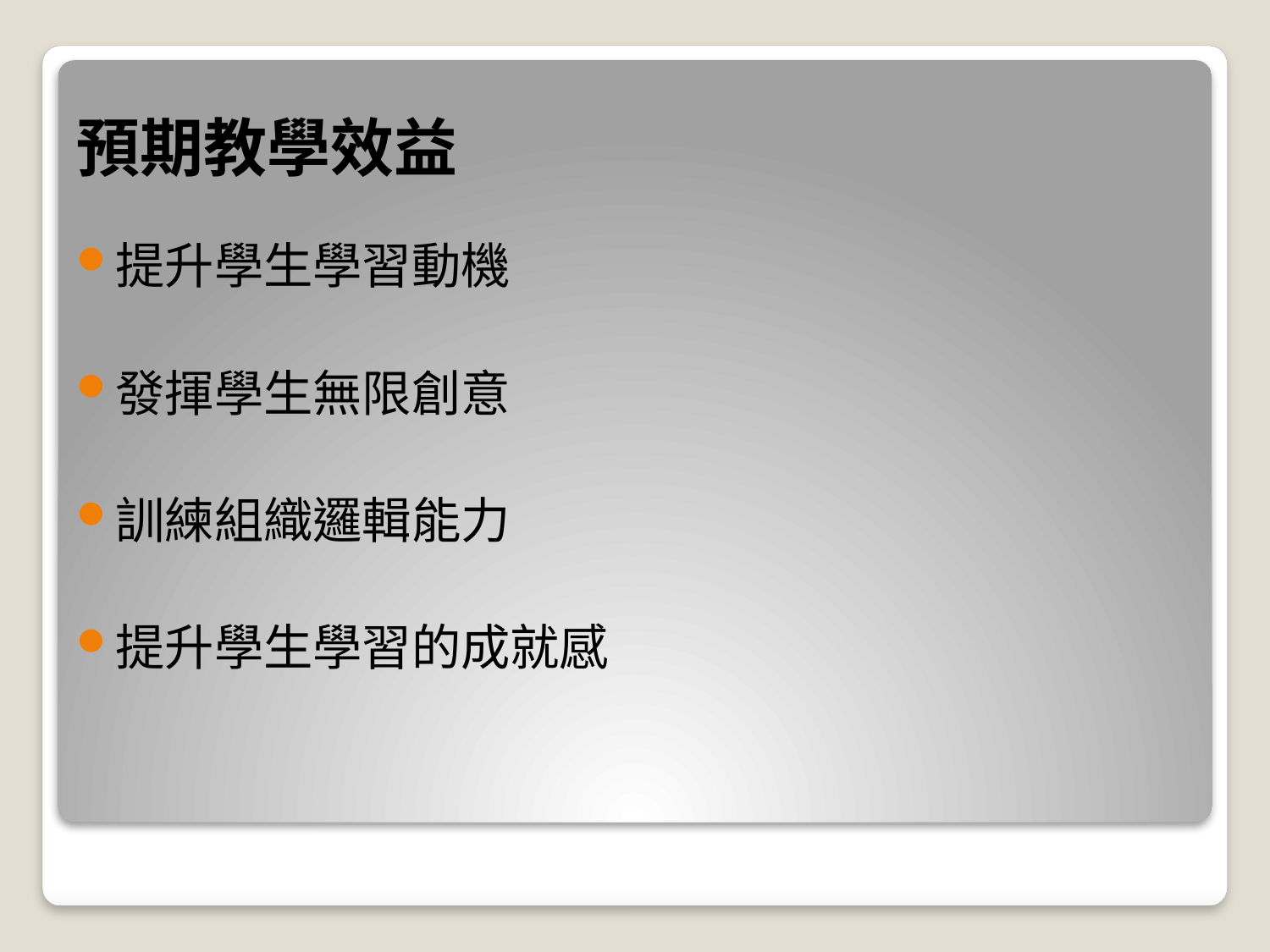

# 預期教學效益
提升學生學習動機

發揮學生無限創意

訓練組織邏輯能力

提升學生學習的成就感